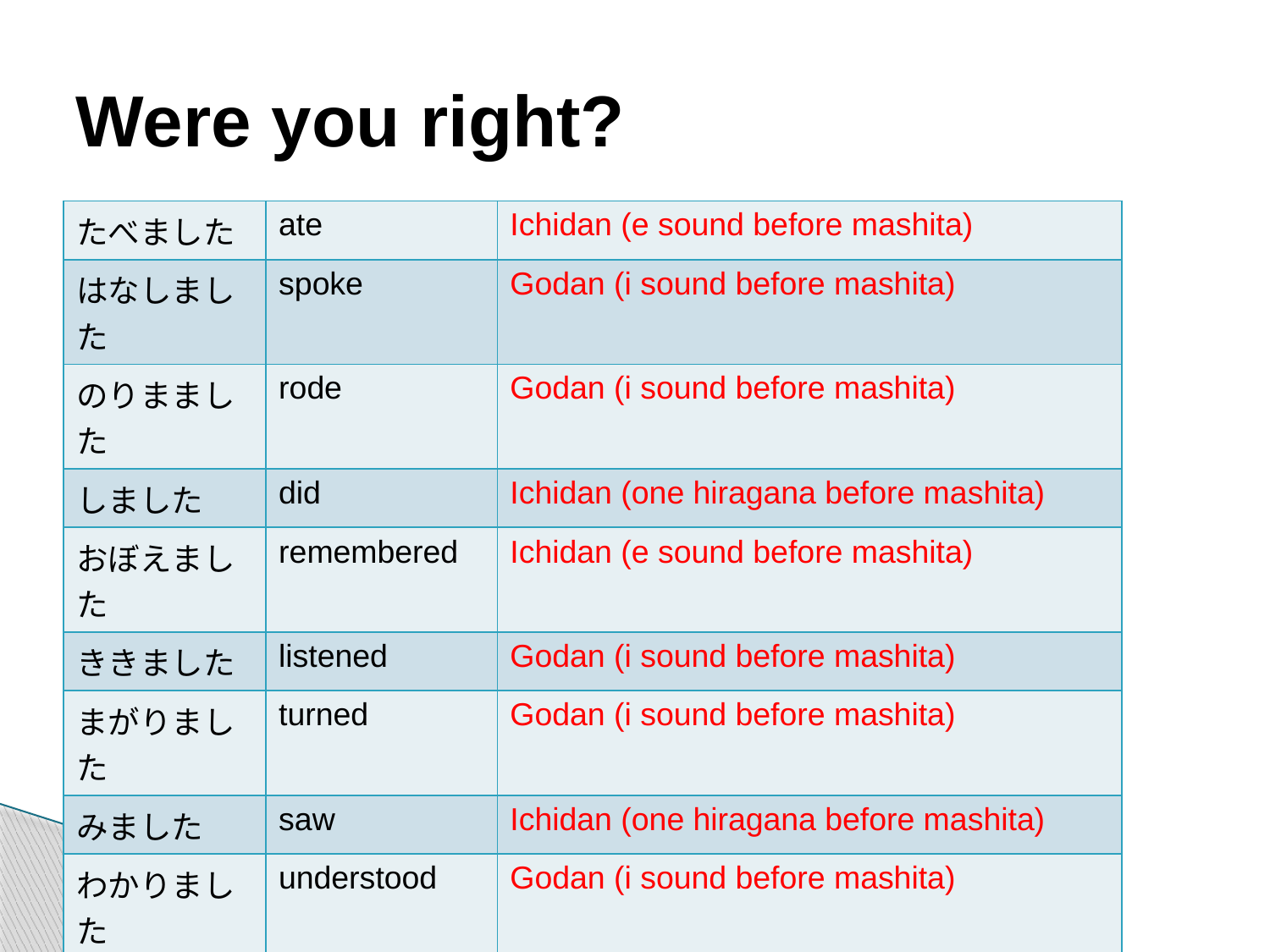

# Were you right?
| たべました | ate | Ichidan (e sound before mashita) |
| --- | --- | --- |
| はなしました | spoke | Godan (i sound before mashita) |
| のりまました | rode | Godan (i sound before mashita) |
| しました | did | Ichidan (one hiragana before mashita) |
| おぼえました | remembered | Ichidan (e sound before mashita) |
| ききました | listened | Godan (i sound before mashita) |
| まがりました | turned | Godan (i sound before mashita) |
| みました | saw | Ichidan (one hiragana before mashita) |
| わかりました | understood | Godan (i sound before mashita) |
| おきました | woke up | Irregular |